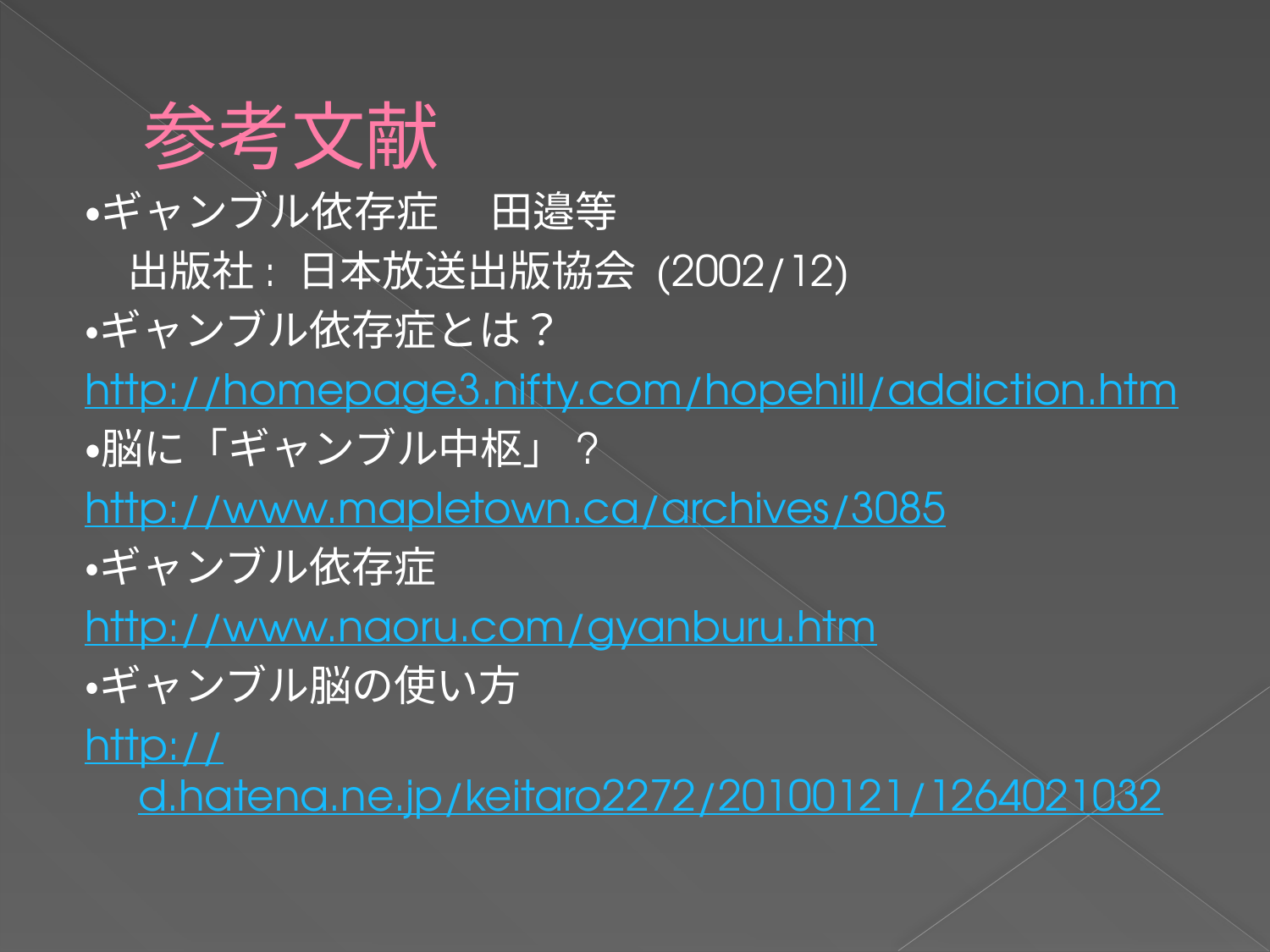

# 参考文献
・ギャンブル依存症 　田邉等
　出版社: 日本放送出版協会 (2002/12)
・ギャンブル依存症とは？
http://homepage3.nifty.com/hopehill/addiction.htm
・脳に「ギャンブル中枢」?
http://www.mapletown.ca/archives/3085
・ギャンブル依存症
http://www.naoru.com/gyanburu.htm
・ギャンブル脳の使い方
http://d.hatena.ne.jp/keitaro2272/20100121/1264021032